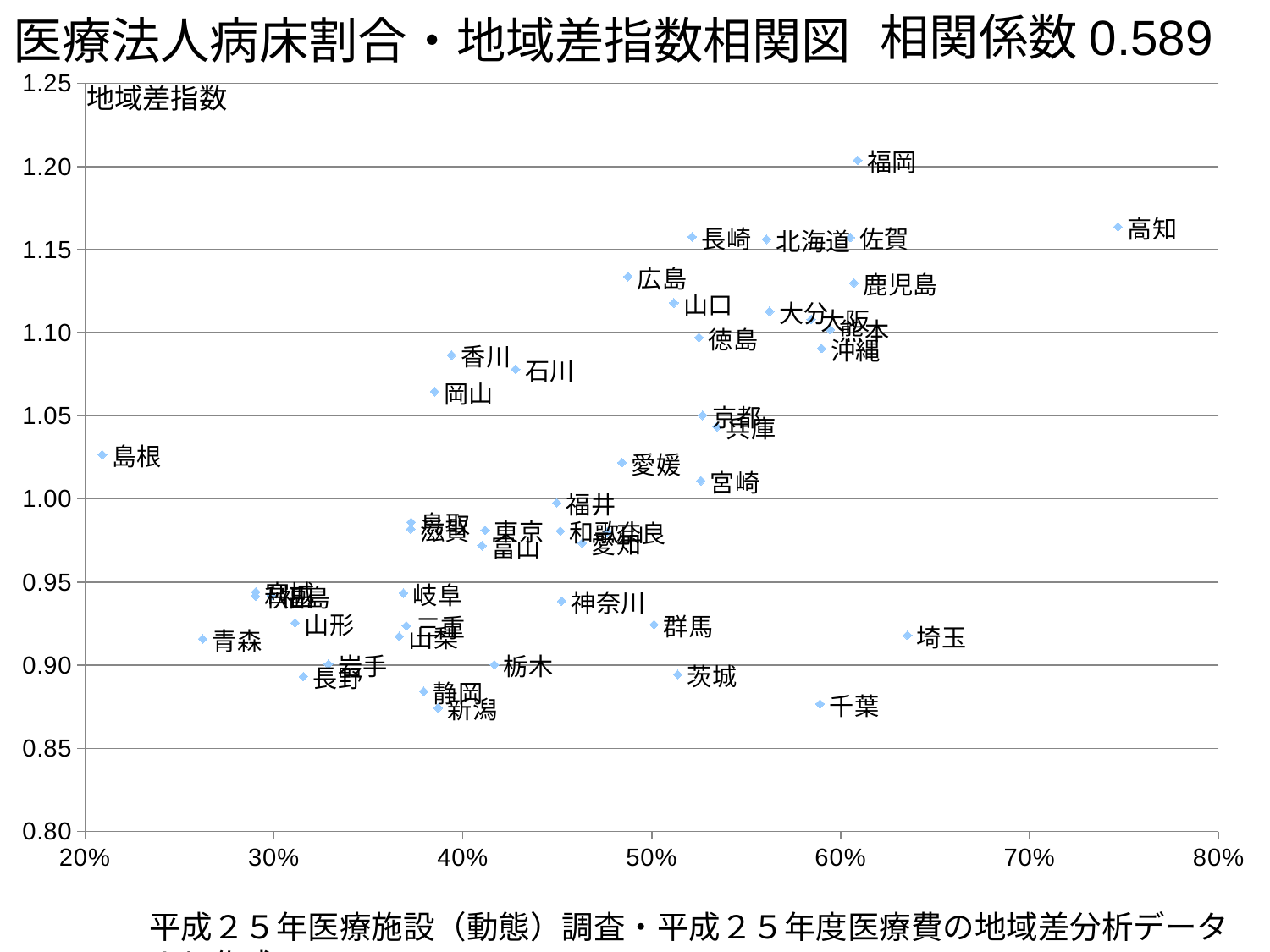

# 医療法人病床割合・地域差指数相関図
相関係数0.589

### Chart

| Category |  |
|---|---|
地域差指数
平成２５年医療施設（動態）調査・平成２５年度医療費の地域差分析データより作成